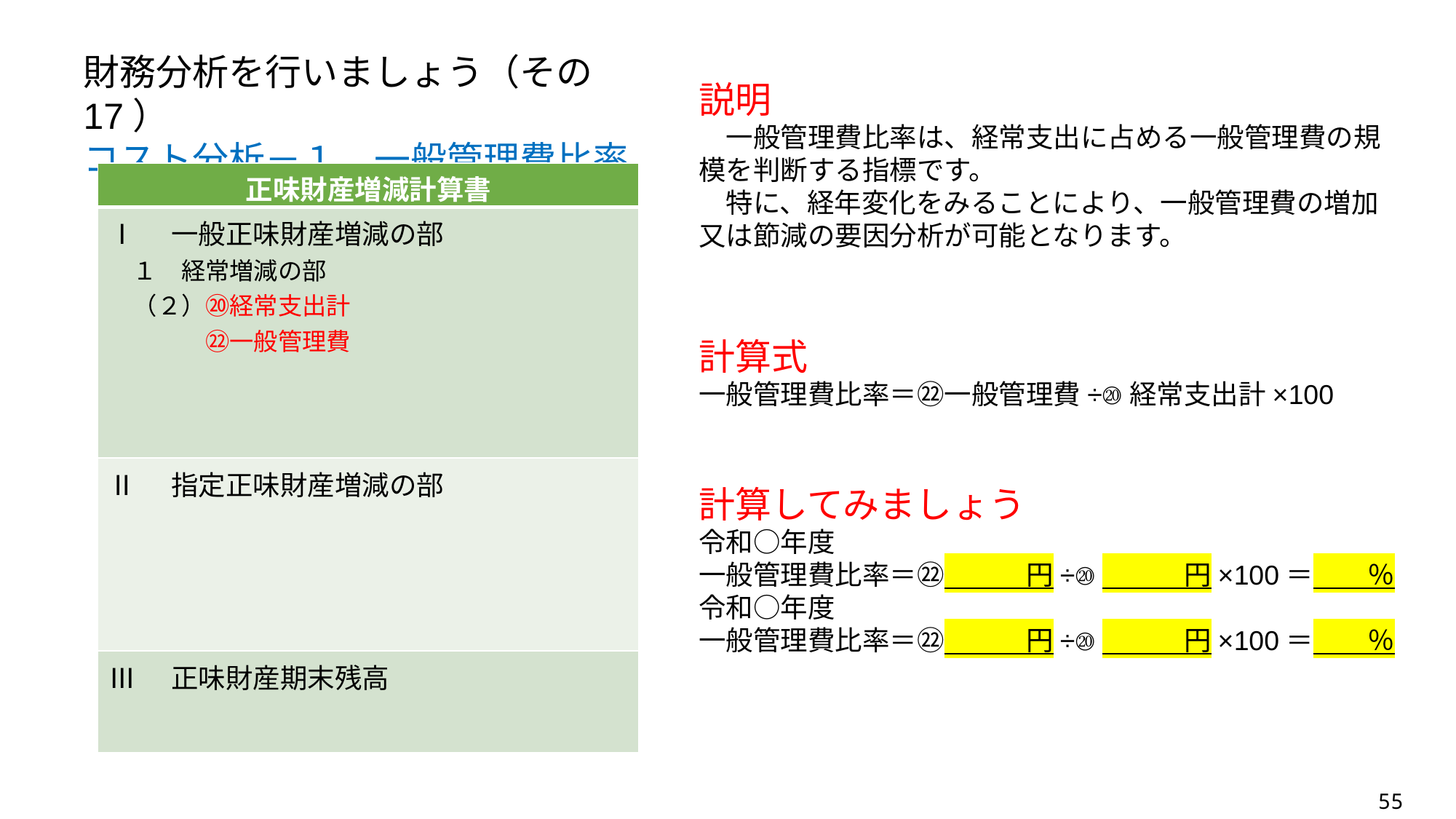

財務分析を行いましょう（その17）
コスト分析－１　一般管理費比率
説明
　一般管理費比率は、経常支出に占める一般管理費の規模を判断する指標です。
　特に、経年変化をみることにより、一般管理費の増加又は節減の要因分析が可能となります。
| 正味財産増減計算書 |
| --- |
| Ⅰ　一般正味財産増減の部 　１　経常増減の部 　（２）⑳経常支出計 　　　　㉒一般管理費 |
| Ⅱ　指定正味財産増減の部 |
| Ⅲ　正味財産期末残高 |
計算式
一般管理費比率＝㉒一般管理費÷⑳経常支出計×100
計算してみましょう
令和○年度
一般管理費比率＝㉒　　　円÷⑳　　　円×100＝　　％
令和○年度
一般管理費比率＝㉒　　　円÷⑳　　　円×100＝　　％
55